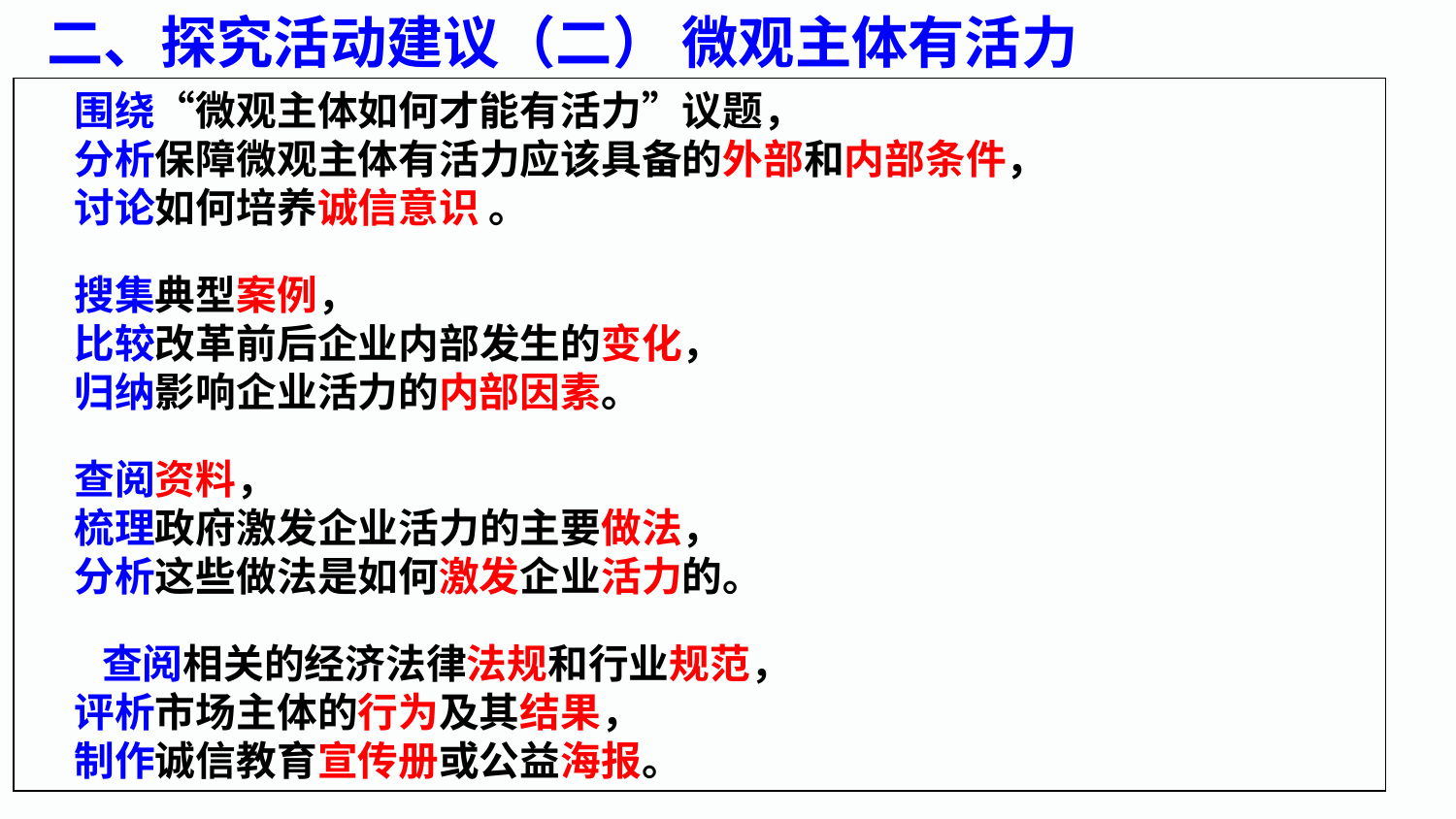

二、探究活动建议（二） 微观主体有活力
    围绕“微观主体如何才能有活力”议题，
    分析保障微观主体有活力应该具备的外部和内部条件，
    讨论如何培养诚信意识 。

    搜集典型案例，
    比较改革前后企业内部发生的变化，
    归纳影响企业活力的内部因素。

    查阅资料，
    梳理政府激发企业活力的主要做法，
    分析这些做法是如何激发企业活力的。

       查阅相关的经济法律法规和行业规范，
    评析市场主体的行为及其结果，
    制作诚信教育宣传册或公益海报。